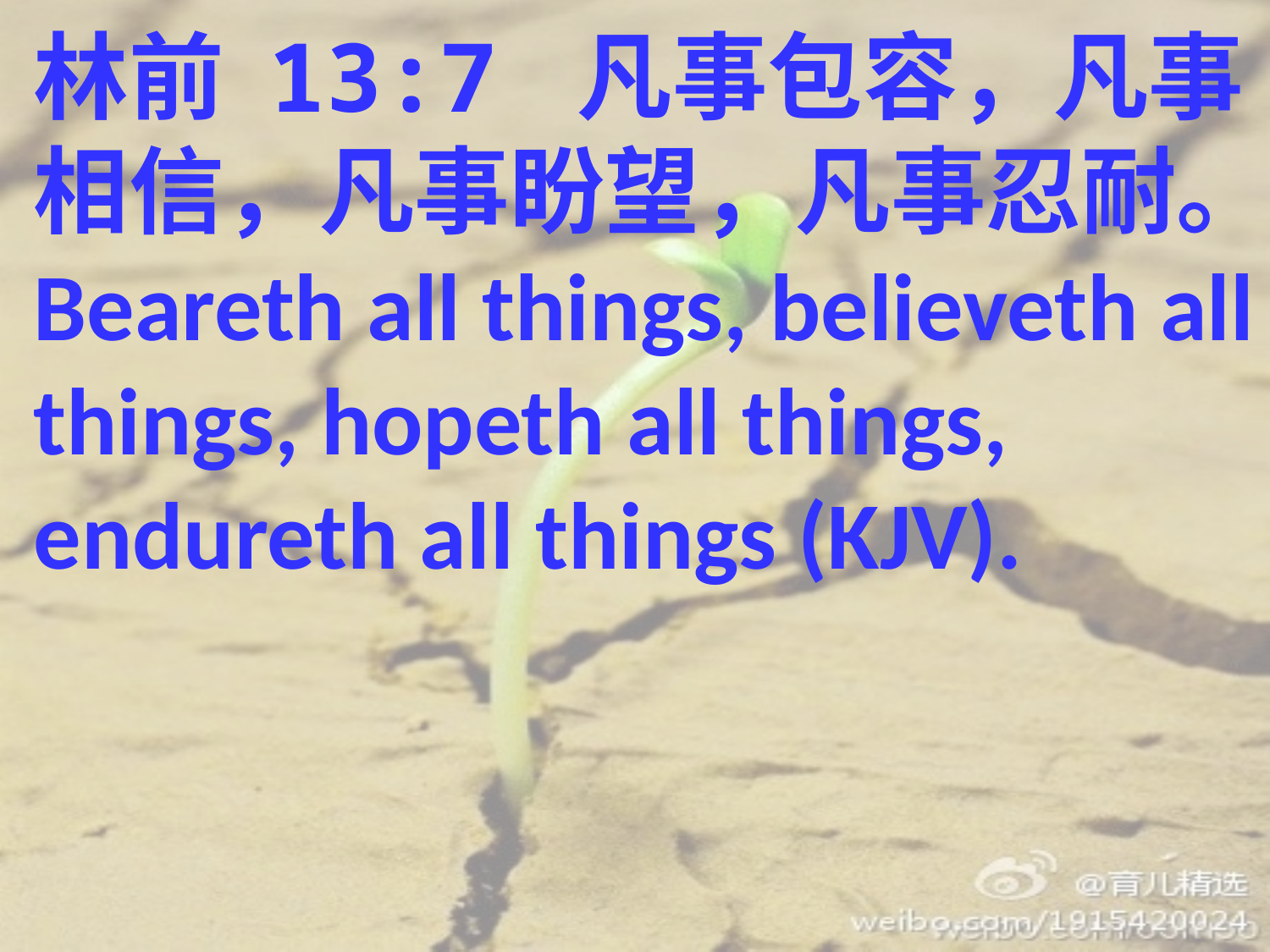

林前 13:7 凡事包容，凡事相信，凡事盼望，凡事忍耐。
Beareth all things, believeth all things, hopeth all things, endureth all things (KJV).